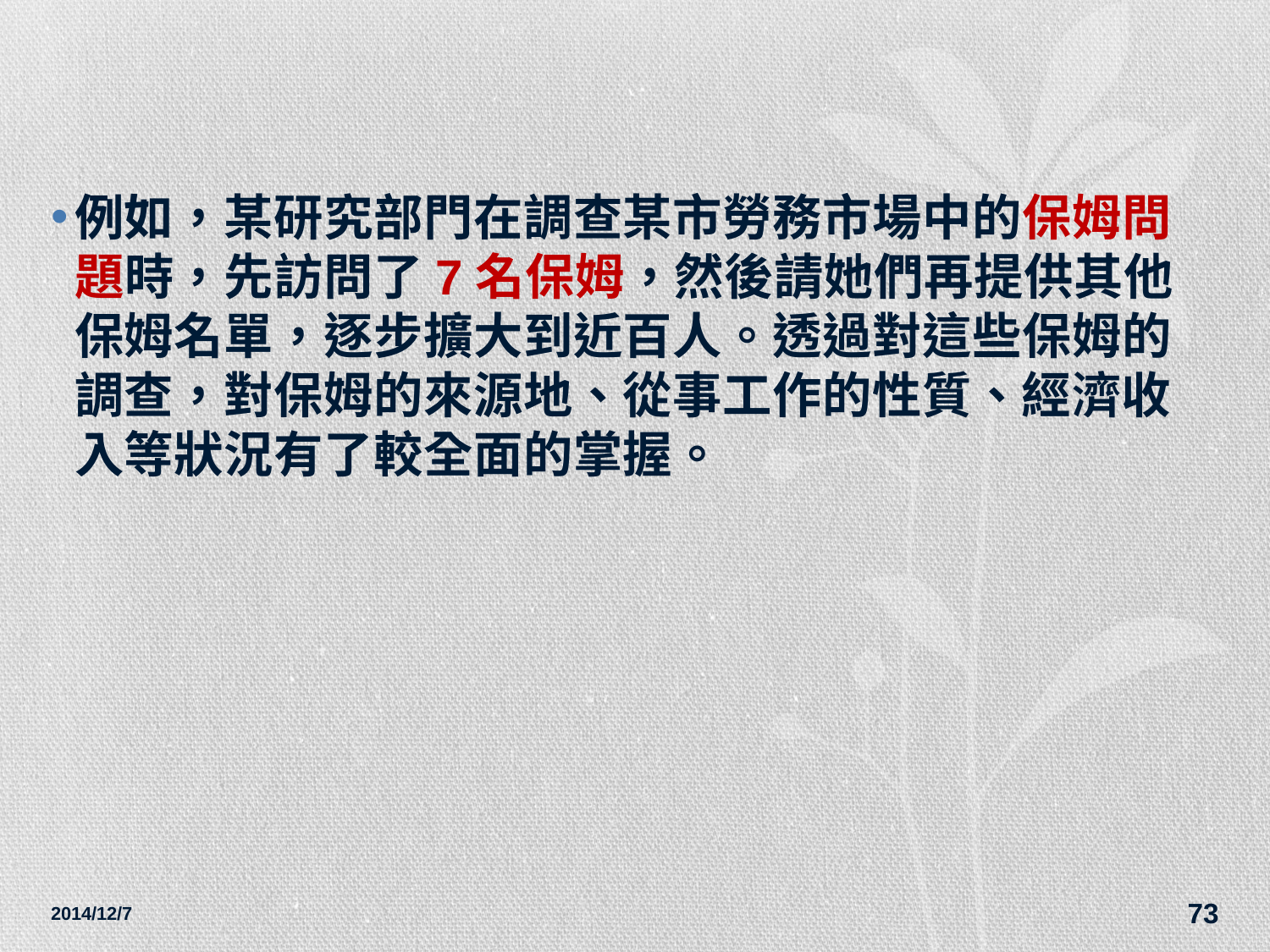

#
例如，某研究部門在調查某市勞務市場中的保姆問題時，先訪問了7名保姆，然後請她們再提供其他保姆名單，逐步擴大到近百人。透過對這些保姆的調查，對保姆的來源地、從事工作的性質、經濟收入等狀況有了較全面的掌握。

2014/12/7
73